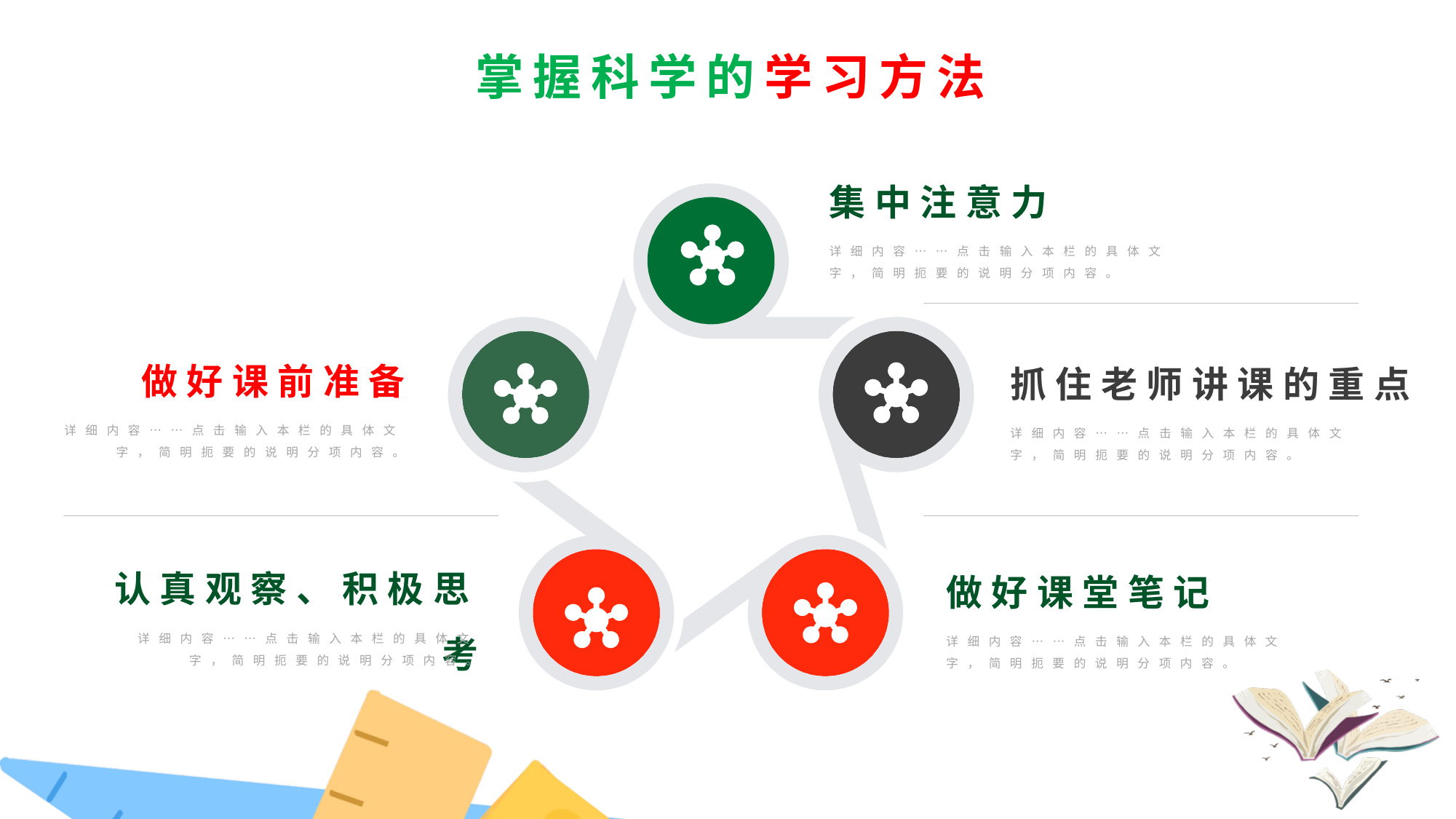

掌握科学的学习方法
集中注意力

详细内容……点击输入本栏的具体文字，简明扼要的说明分项内容。
做好课前准备
抓住老师讲课的重点
详细内容……点击输入本栏的具体文字，简明扼要的说明分项内容。
详细内容……点击输入本栏的具体文字，简明扼要的说明分项内容。
认真观察、积极思考
做好课堂笔记
详细内容……点击输入本栏的具体文字，简明扼要的说明分项内容。
详细内容……点击输入本栏的具体文字，简明扼要的说明分项内容。